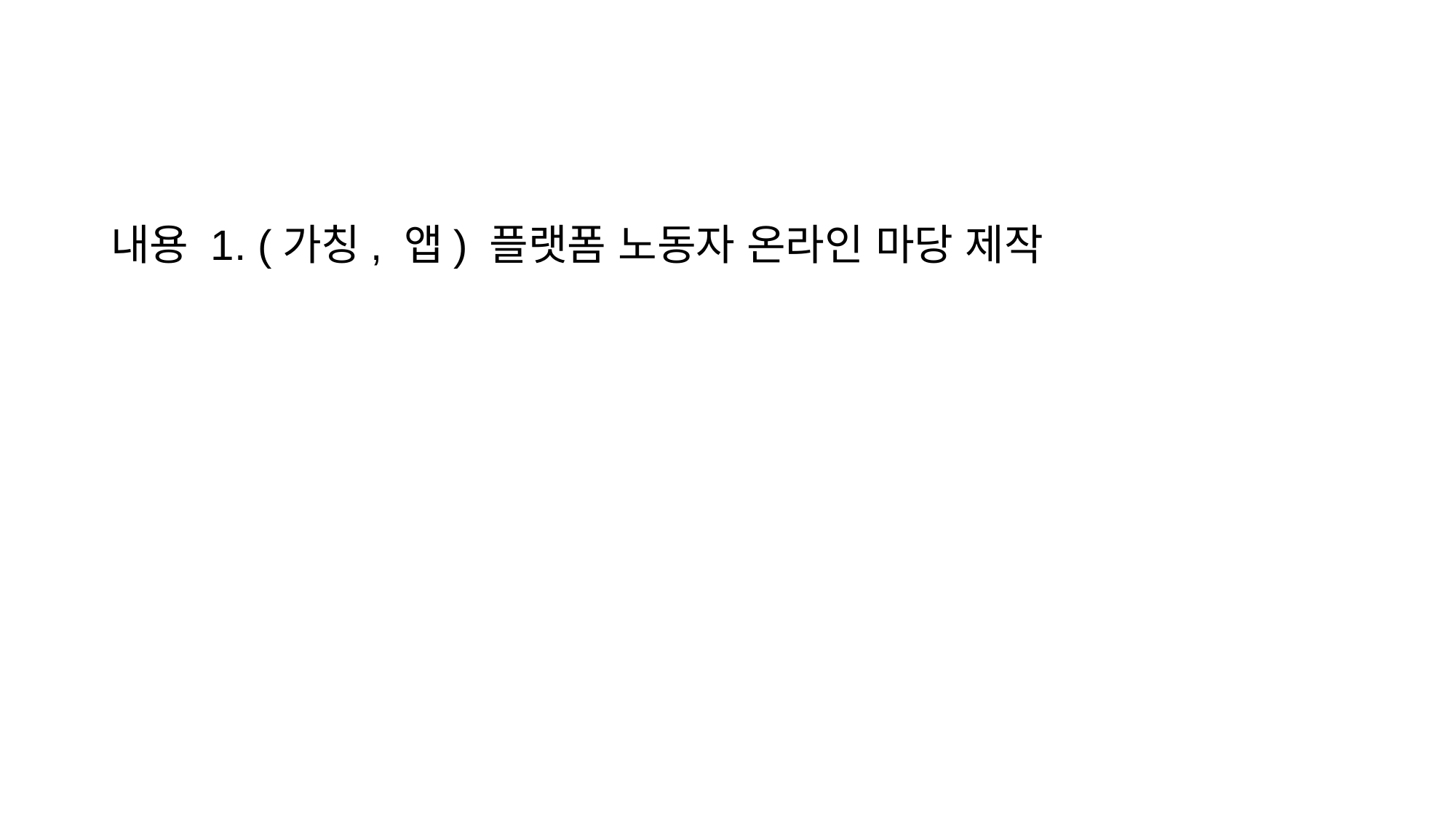

#
내용 1. (가칭, 앱) 플랫폼 노동자 온라인 마당 제작